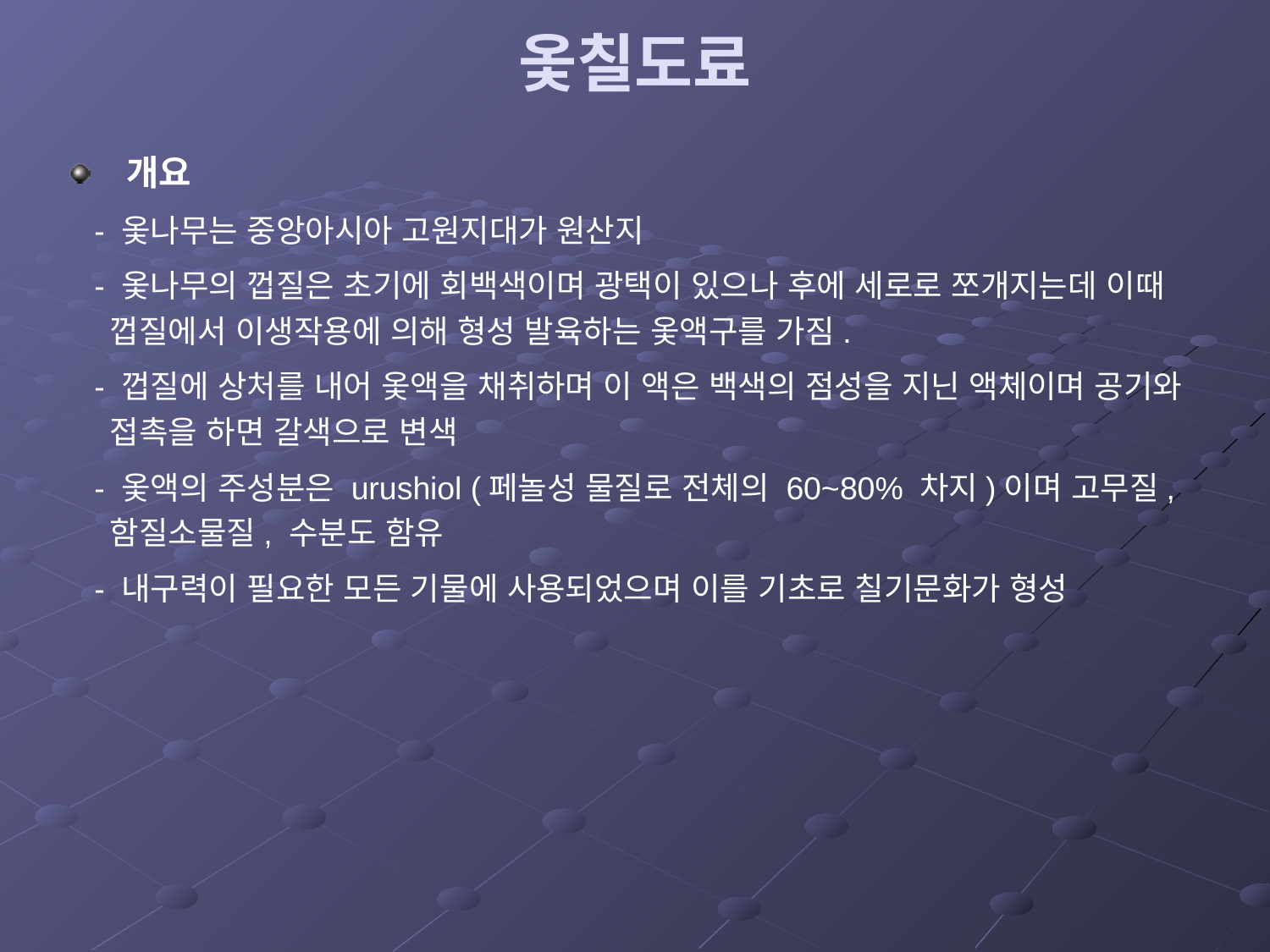

# 옻칠도료
 개요
   - 옻나무는 중앙아시아 고원지대가 원산지
   - 옻나무의 껍질은 초기에 회백색이며 광택이 있으나 후에 세로로 쪼개지는데 이때 껍질에서 이생작용에 의해 형성 발육하는 옻액구를 가짐.
   - 껍질에 상처를 내어 옻액을 채취하며 이 액은 백색의 점성을 지닌 액체이며 공기와 접촉을 하면 갈색으로 변색
   - 옻액의 주성분은 urushiol (페놀성 물질로 전체의 60~80% 차지)이며 고무질, 함질소물질, 수분도 함유
   - 내구력이 필요한 모든 기물에 사용되었으며 이를 기초로 칠기문화가 형성